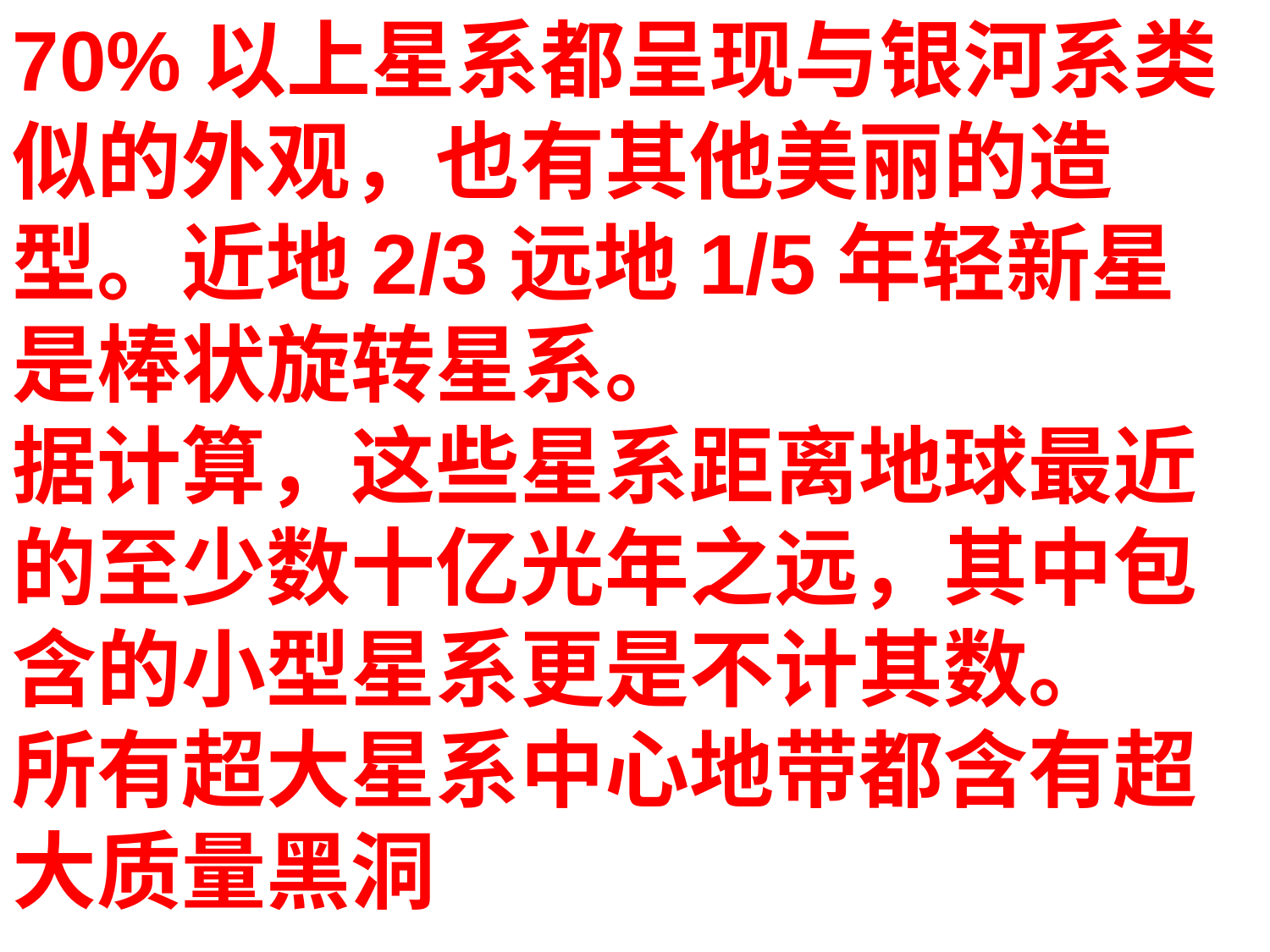

70%以上星系都呈现与银河系类似的外观，也有其他美丽的造型。近地2/3远地1/5年轻新星是棒状旋转星系。
据计算，这些星系距离地球最近的至少数十亿光年之远，其中包含的小型星系更是不计其数。
所有超大星系中心地带都含有超大质量黑洞